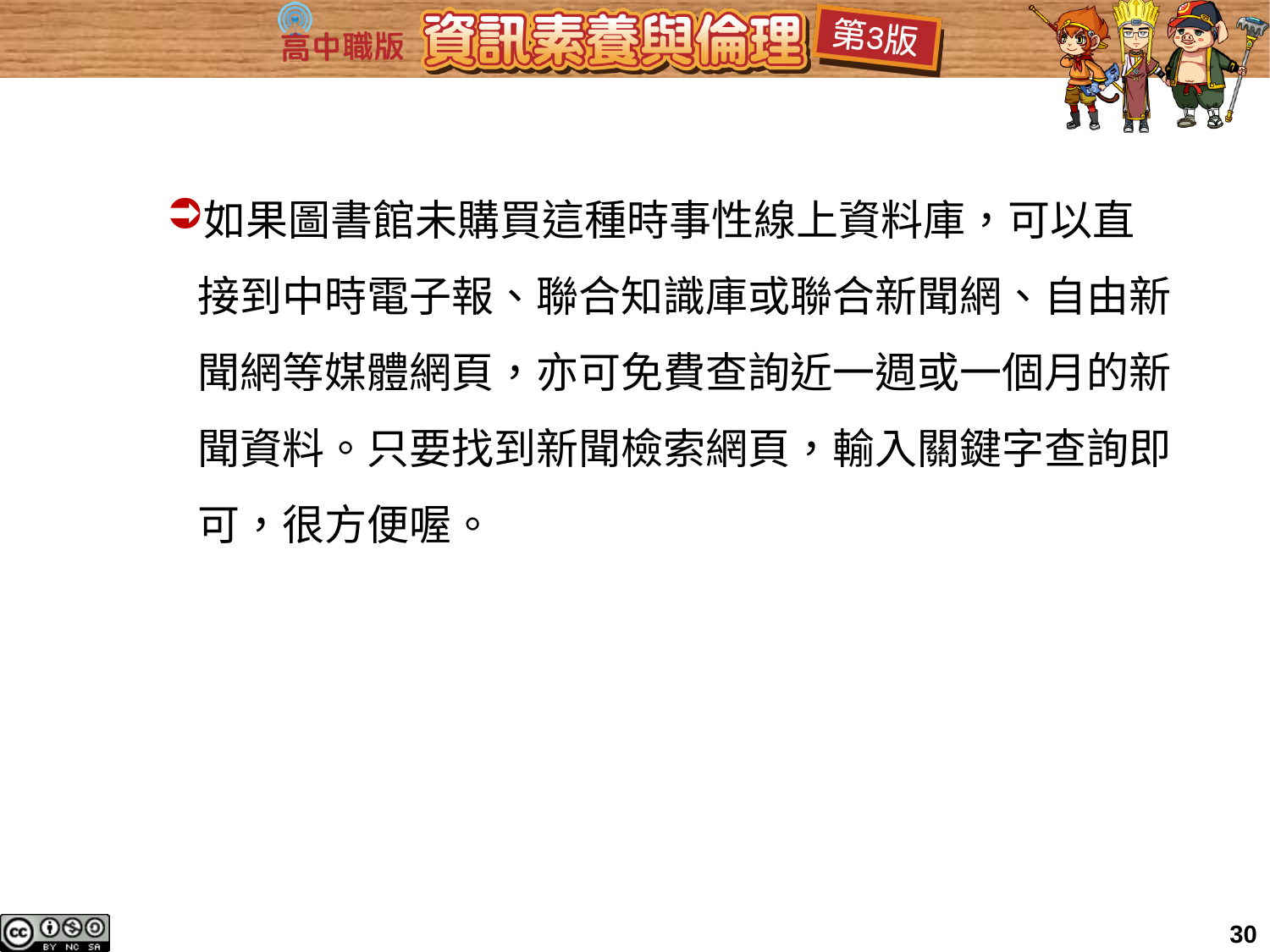

如果圖書館未購買這種時事性線上資料庫，可以直接到中時電子報、聯合知識庫或聯合新聞網、自由新聞網等媒體網頁，亦可免費查詢近一週或一個月的新聞資料。只要找到新聞檢索網頁，輸入關鍵字查詢即可，很方便喔。

30